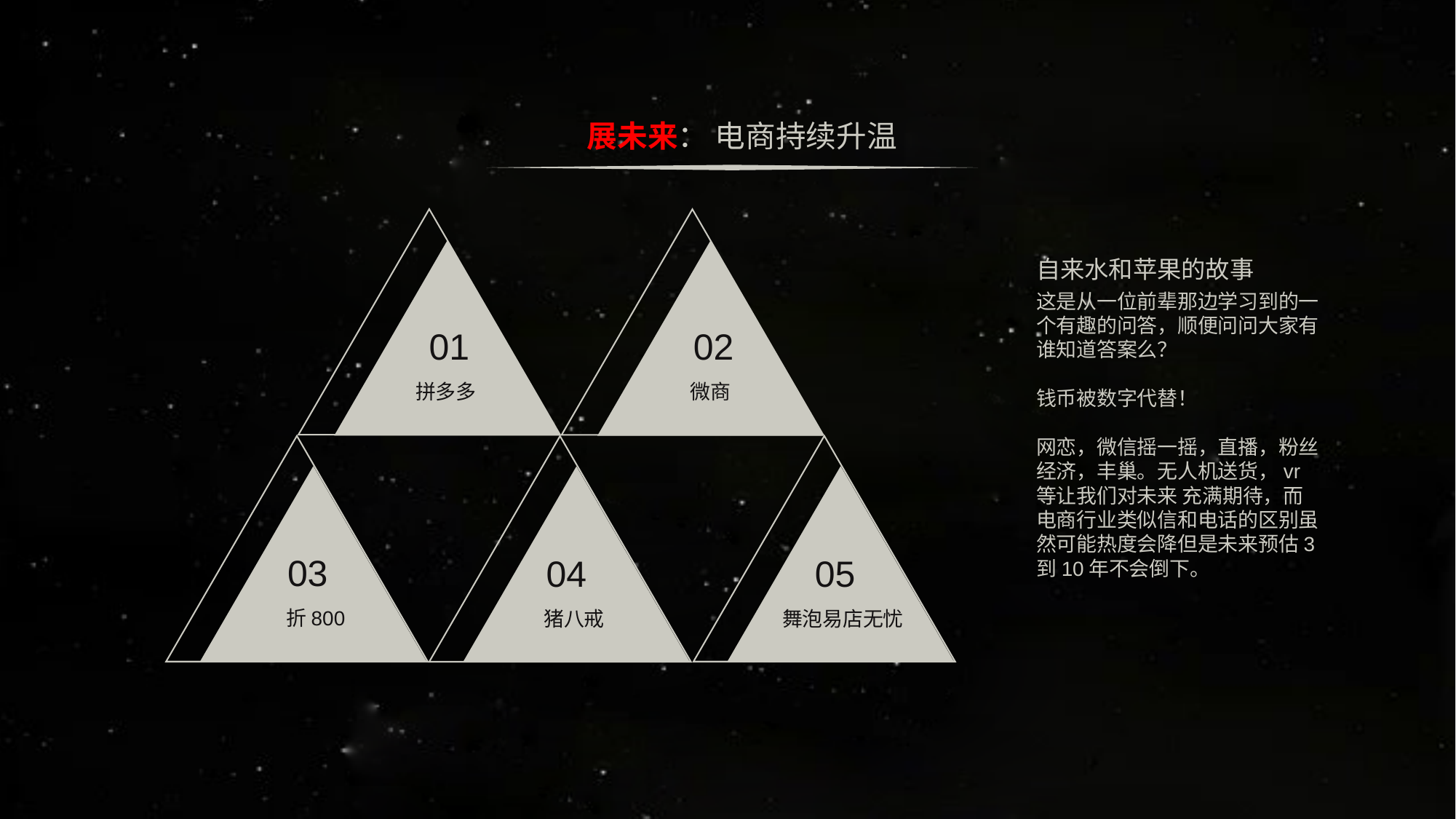

展未来： 电商持续升温

自来水和苹果的故事
这是从一位前辈那边学习到的一个有趣的问答，顺便问问大家有谁知道答案么？

钱币被数字代替！

网恋，微信摇一摇，直播，粉丝经济，丰巢。无人机送货，vr等让我们对未来 充满期待，而电商行业类似信和电话的区别虽然可能热度会降但是未来预估3到10年不会倒下。
02
01
微商
拼多多

03
04
05
折800
猪八戒
舞泡易店无忧